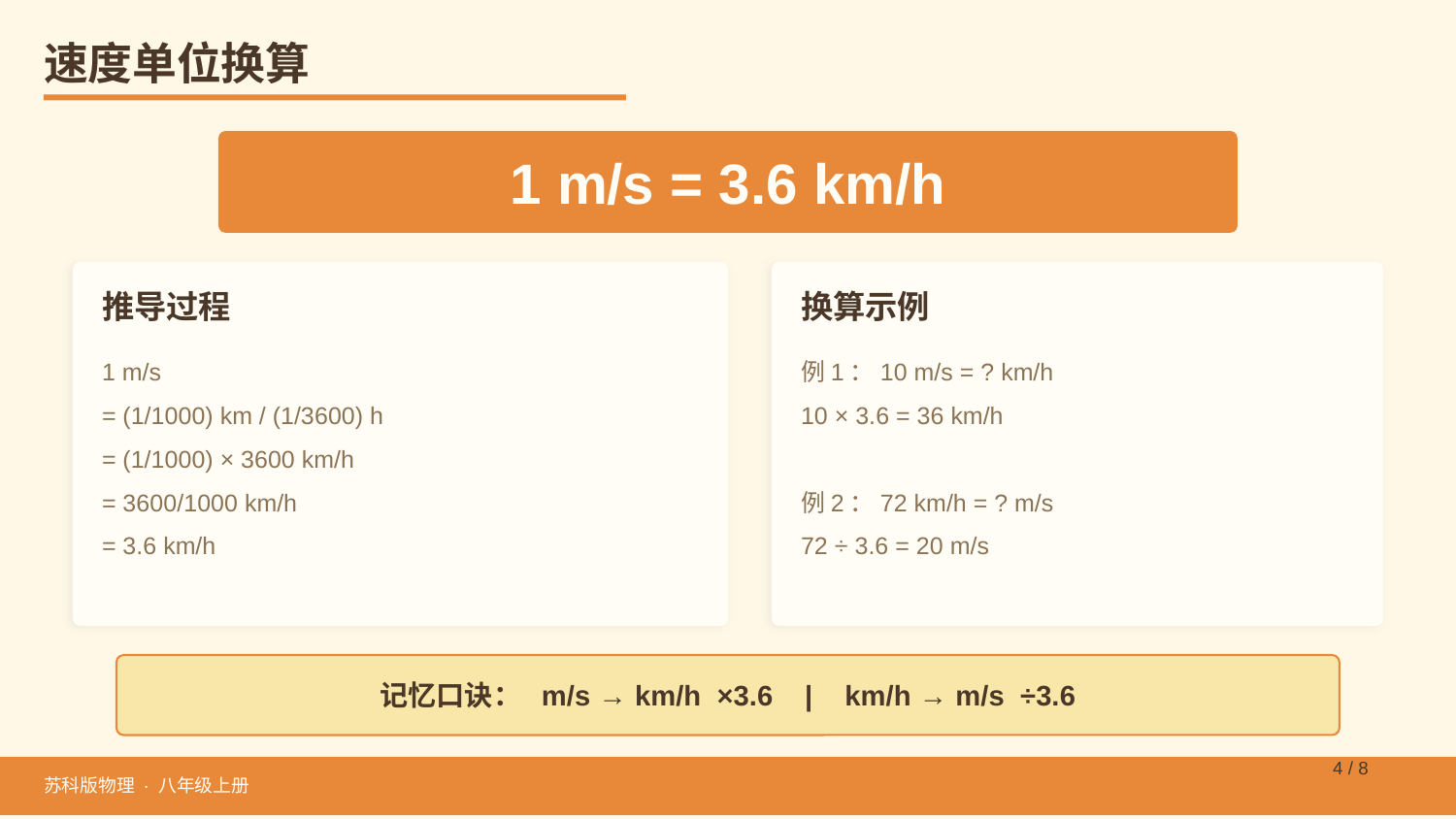

速度单位换算

1 m/s = 3.6 km/h

推导过程
换算示例
1 m/s
= (1/1000) km / (1/3600) h
= (1/1000) × 3600 km/h
= 3600/1000 km/h
= 3.6 km/h
例1：10 m/s = ? km/h
10 × 3.6 = 36 km/h

例2：72 km/h = ? m/s
72 ÷ 3.6 = 20 m/s

记忆口诀：  m/s → km/h  ×3.6    |    km/h → m/s  ÷3.6
4 / 8

苏科版物理 · 八年级上册